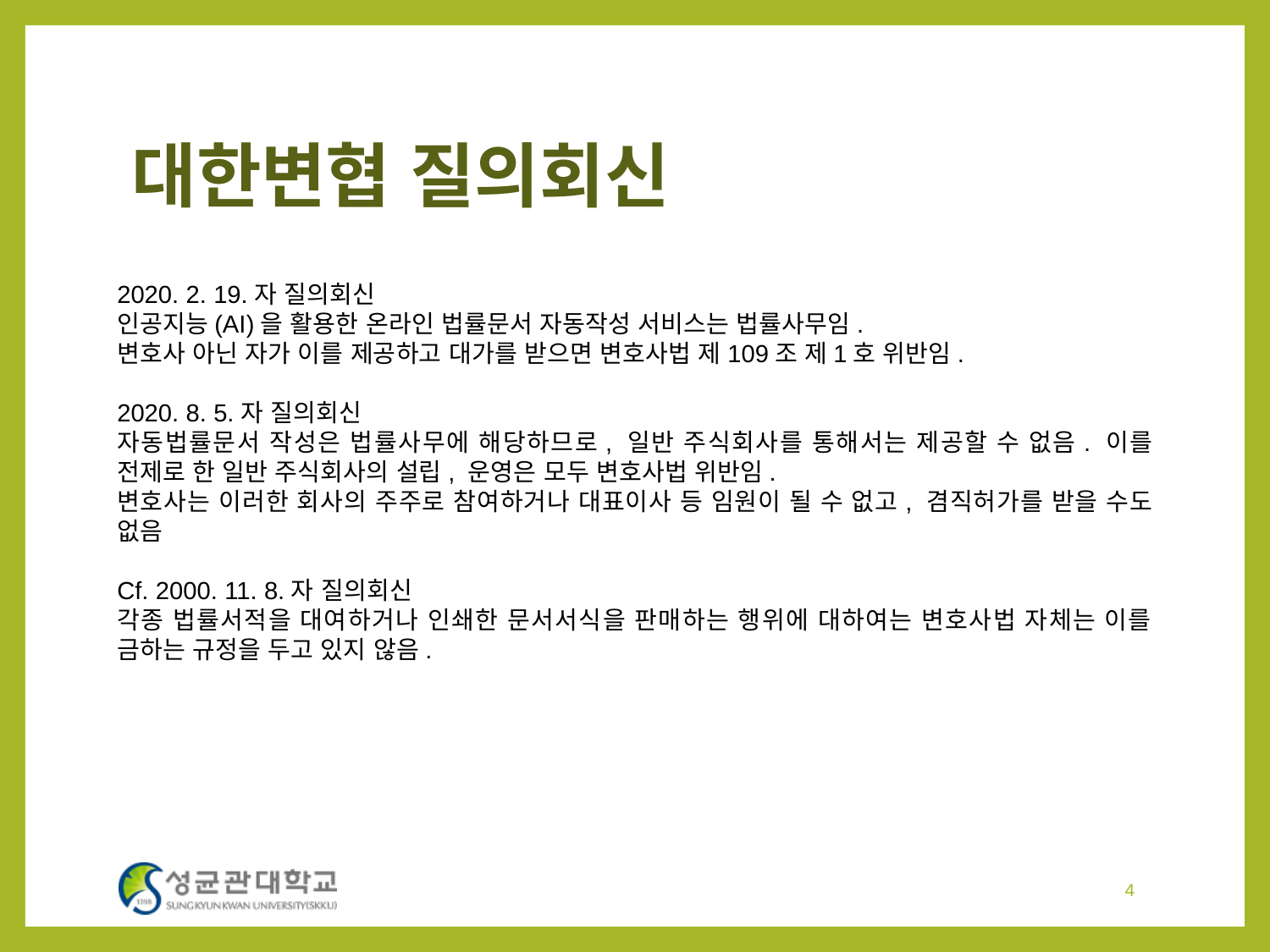

# 대한변협 질의회신
2020. 2. 19.자 질의회신
인공지능(AI)을 활용한 온라인 법률문서 자동작성 서비스는 법률사무임.
변호사 아닌 자가 이를 제공하고 대가를 받으면 변호사법 제109조 제1호 위반임.

2020. 8. 5.자 질의회신
자동법률문서 작성은 법률사무에 해당하므로, 일반 주식회사를 통해서는 제공할 수 없음. 이를 전제로 한 일반 주식회사의 설립, 운영은 모두 변호사법 위반임.
변호사는 이러한 회사의 주주로 참여하거나 대표이사 등 임원이 될 수 없고, 겸직허가를 받을 수도 없음

Cf. 2000. 11. 8.자 질의회신
각종 법률서적을 대여하거나 인쇄한 문서서식을 판매하는 행위에 대하여는 변호사법 자체는 이를 금하는 규정을 두고 있지 않음.
4